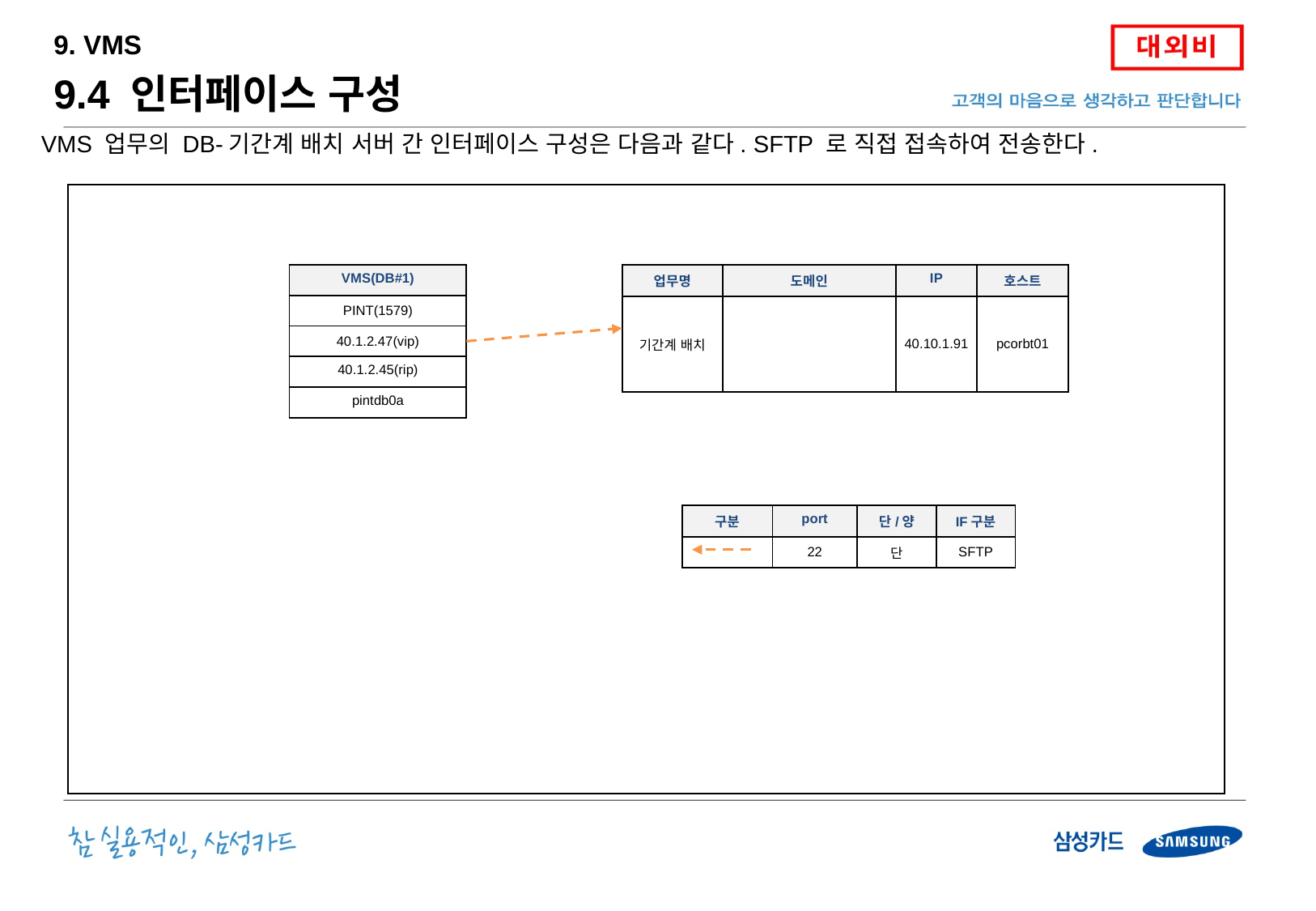

9. VMS
9.4 인터페이스 구성
VMS 업무의 DB-기간계 배치 서버 간 인터페이스 구성은 다음과 같다. SFTP 로 직접 접속하여 전송한다.

| VMS(DB#1) |
| --- |
| PINT(1579) |
| 40.1.2.47(vip) |
| 40.1.2.45(rip) |
| pintdb0a |
| 업무명 | 도메인 | IP | 호스트 |
| --- | --- | --- | --- |
| 기간계 배치 |  | 40.10.1.91 | pcorbt01 |
| 구분 | port | 단/양 | IF구분 |
| --- | --- | --- | --- |
|  | 22 | 단 | SFTP |